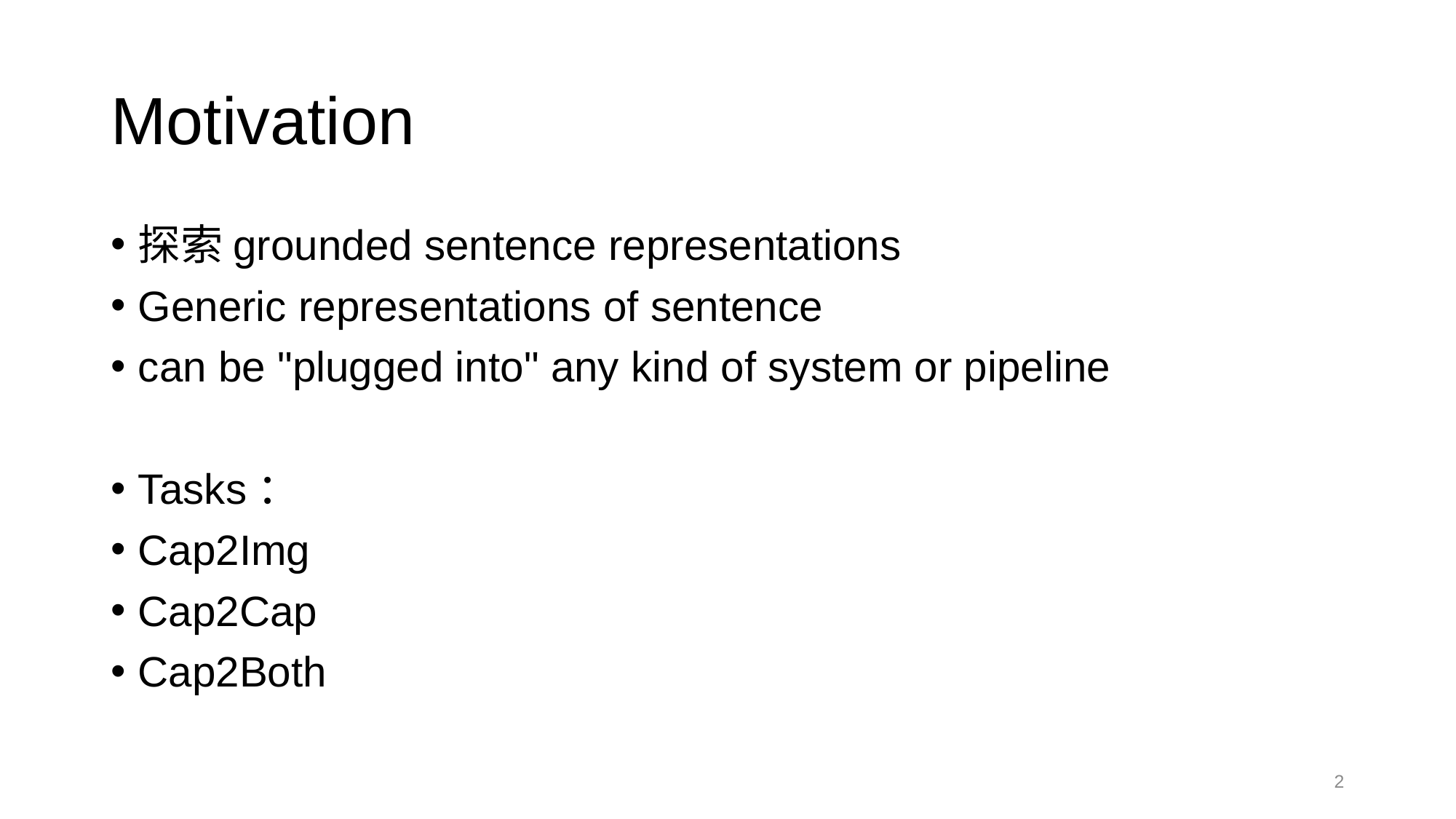

# Motivation
探索grounded sentence representations
Generic representations of sentence
can be "plugged into" any kind of system or pipeline

Tasks：
Cap2Img
Cap2Cap
Cap2Both
2